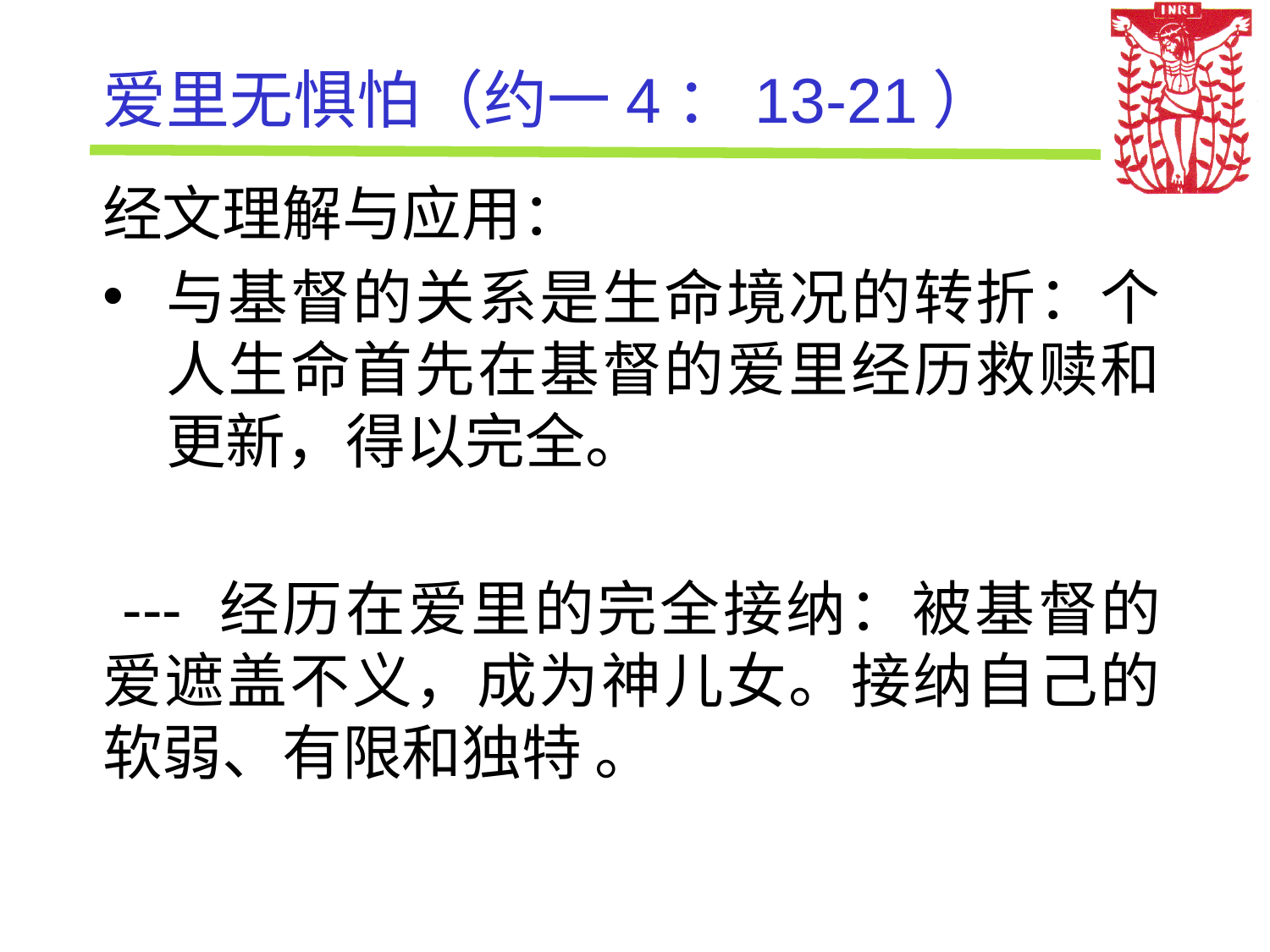

爱里无惧怕（约一4：13-21）
经文理解与应用：
与基督的关系是生命境况的转折：个人生命首先在基督的爱里经历救赎和更新，得以完全。

 --- 经历在爱里的完全接纳：被基督的爱遮盖不义，成为神儿女。接纳自己的软弱、有限和独特 。